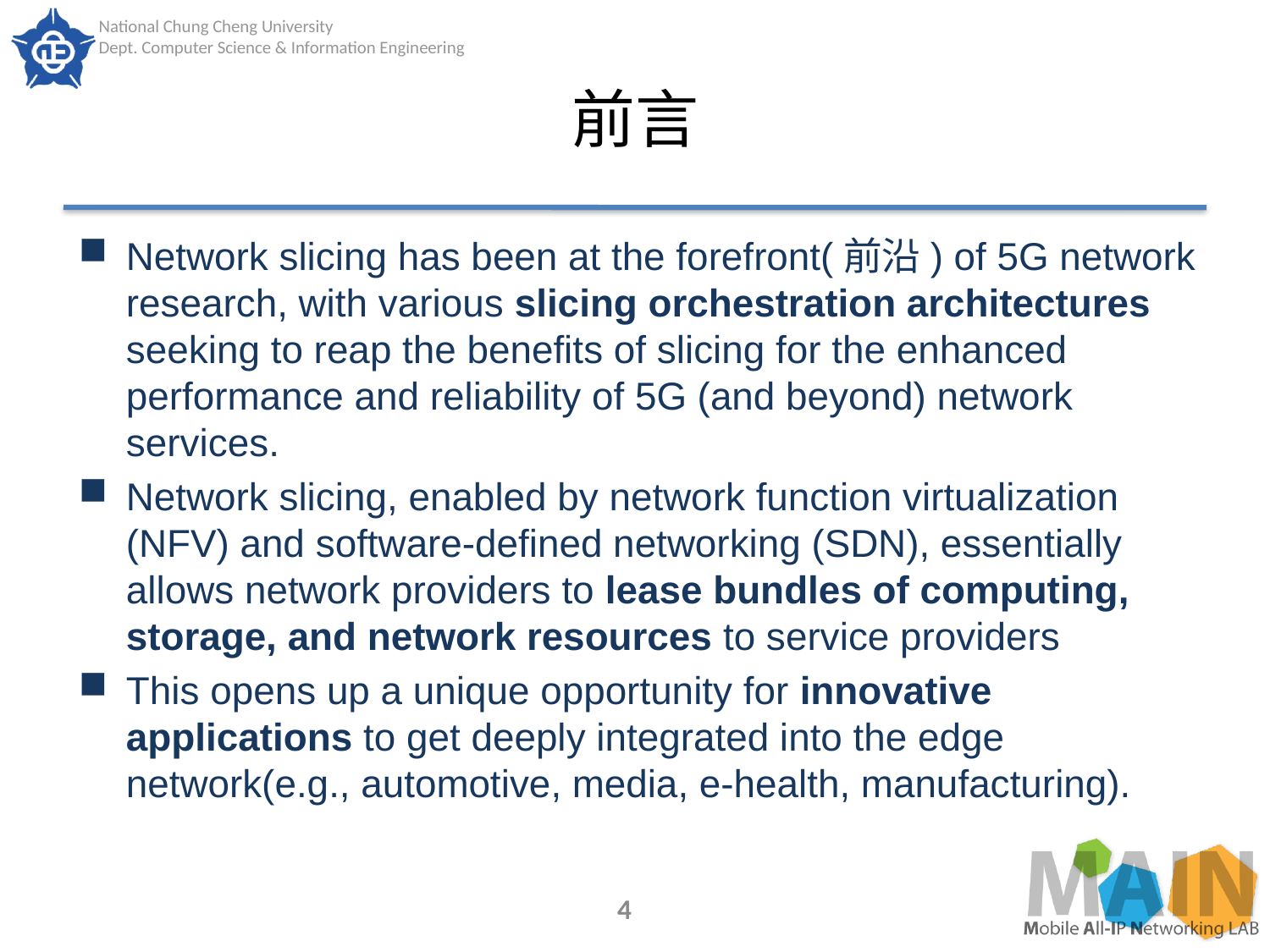

# 前言
Network slicing has been at the forefront(前沿) of 5G network research, with various slicing orchestration architectures seeking to reap the benefits of slicing for the enhanced performance and reliability of 5G (and beyond) network services.
Network slicing, enabled by network function virtualization (NFV) and software-defined networking (SDN), essentially allows network providers to lease bundles of computing, storage, and network resources to service providers
This opens up a unique opportunity for innovative applications to get deeply integrated into the edge network(e.g., automotive, media, e-health, manufacturing).
4